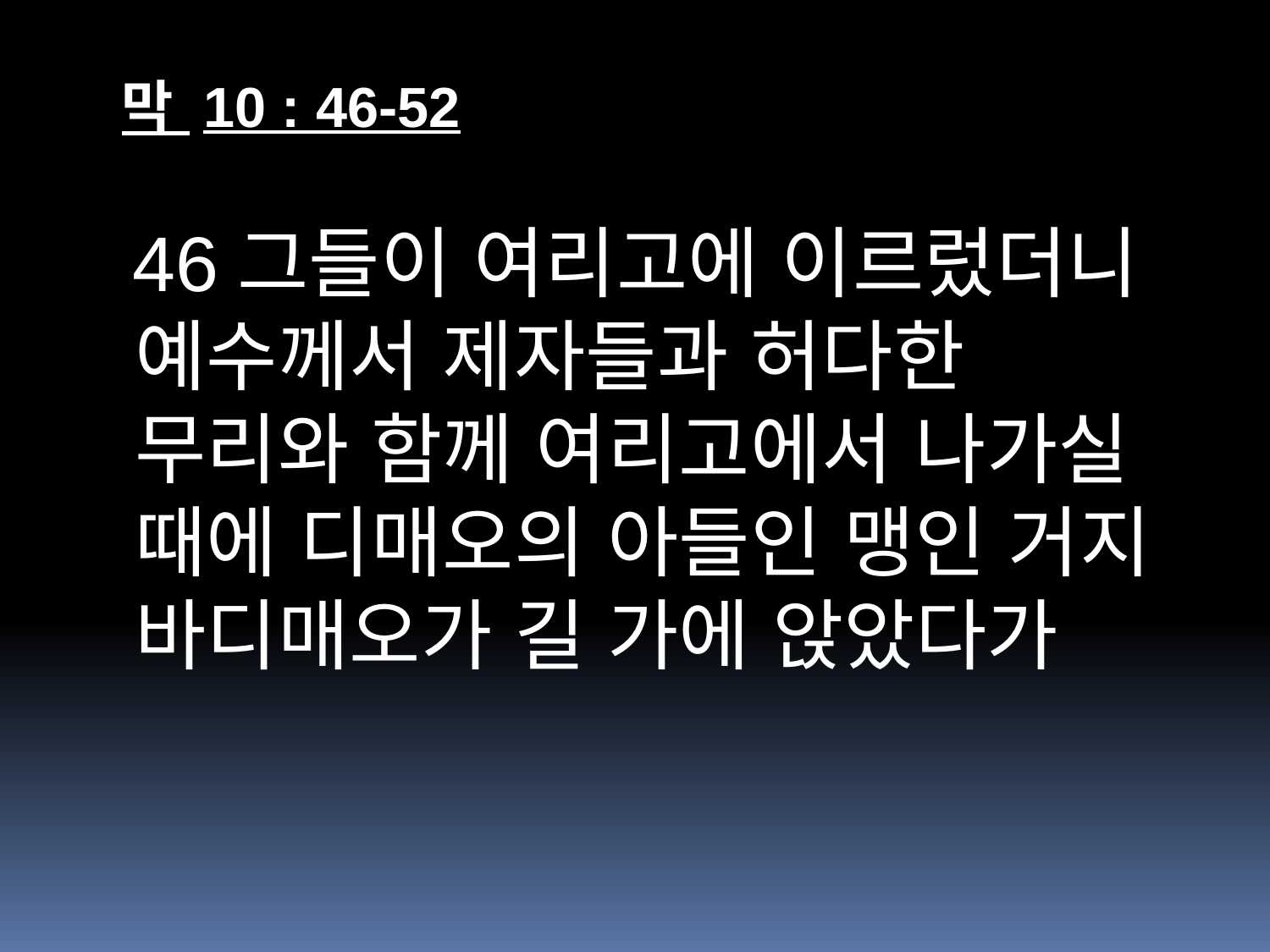

막 10 : 46-52

  46그들이 여리고에 이르렀더니 예수께서 제자들과 허다한 무리와 함께 여리고에서 나가실 때에 디매오의 아들인 맹인 거지 바디매오가 길 가에 앉았다가